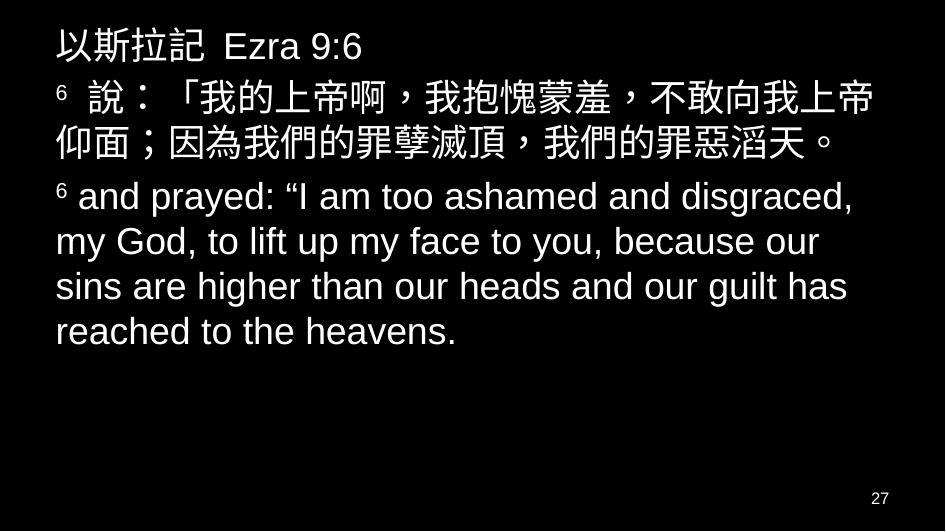

以斯拉記 Ezra 9:6
6 說：「我的上帝啊，我抱愧蒙羞，不敢向我上帝仰面；因為我們的罪孽滅頂，我們的罪惡滔天。
6 and prayed: “I am too ashamed and disgraced, my God, to lift up my face to you, because our sins are higher than our heads and our guilt has reached to the heavens.

27